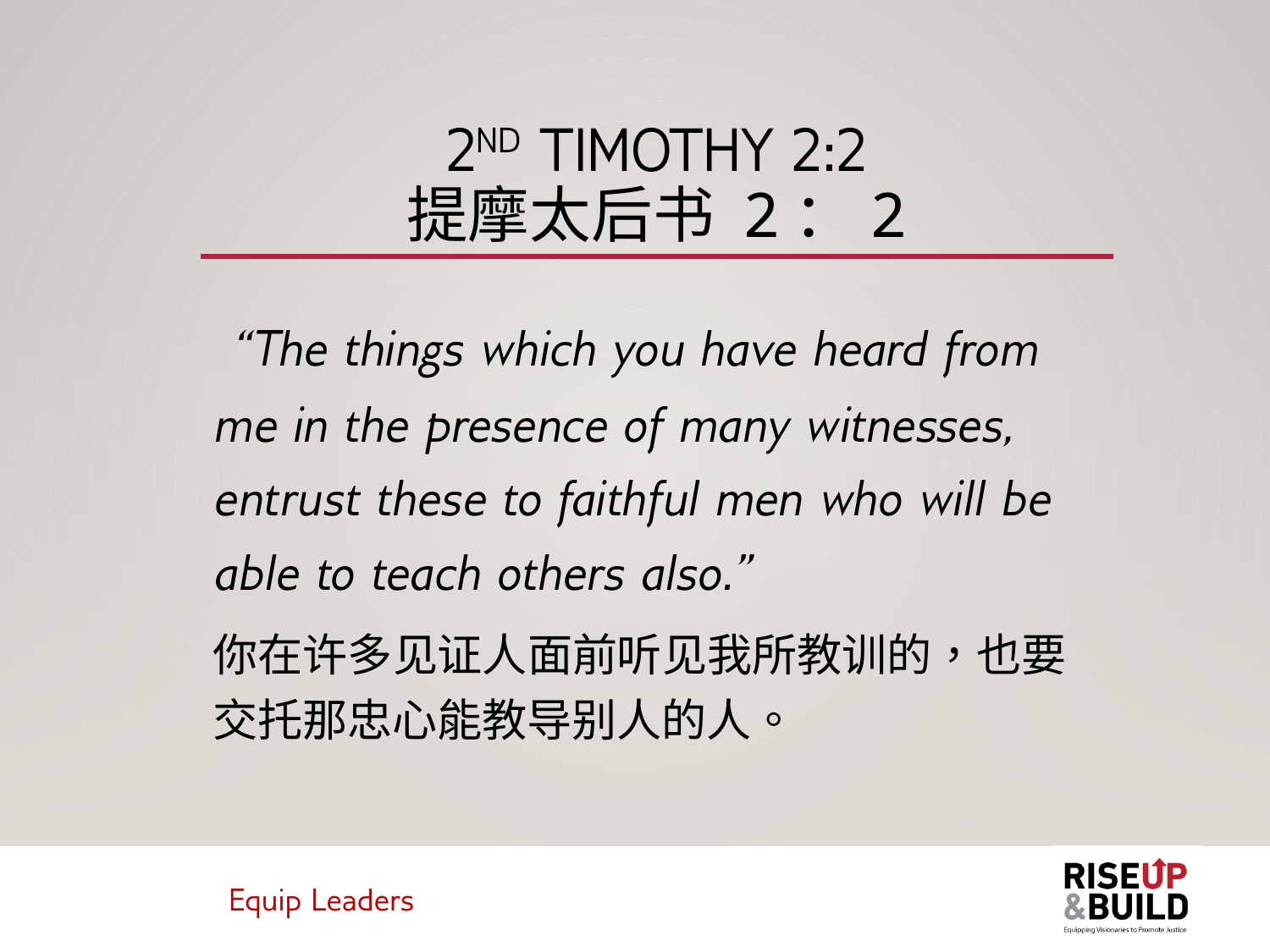

# 2nd TIMOTHY 2:2 提摩太后书 2：2
 “The things which you have heard from me in the presence of many witnesses, entrust these to faithful men who will be able to teach others also.”
你在许多见证人面前听见我所教训的，也要交托那忠心能教导别人的人。
Equip Leaders